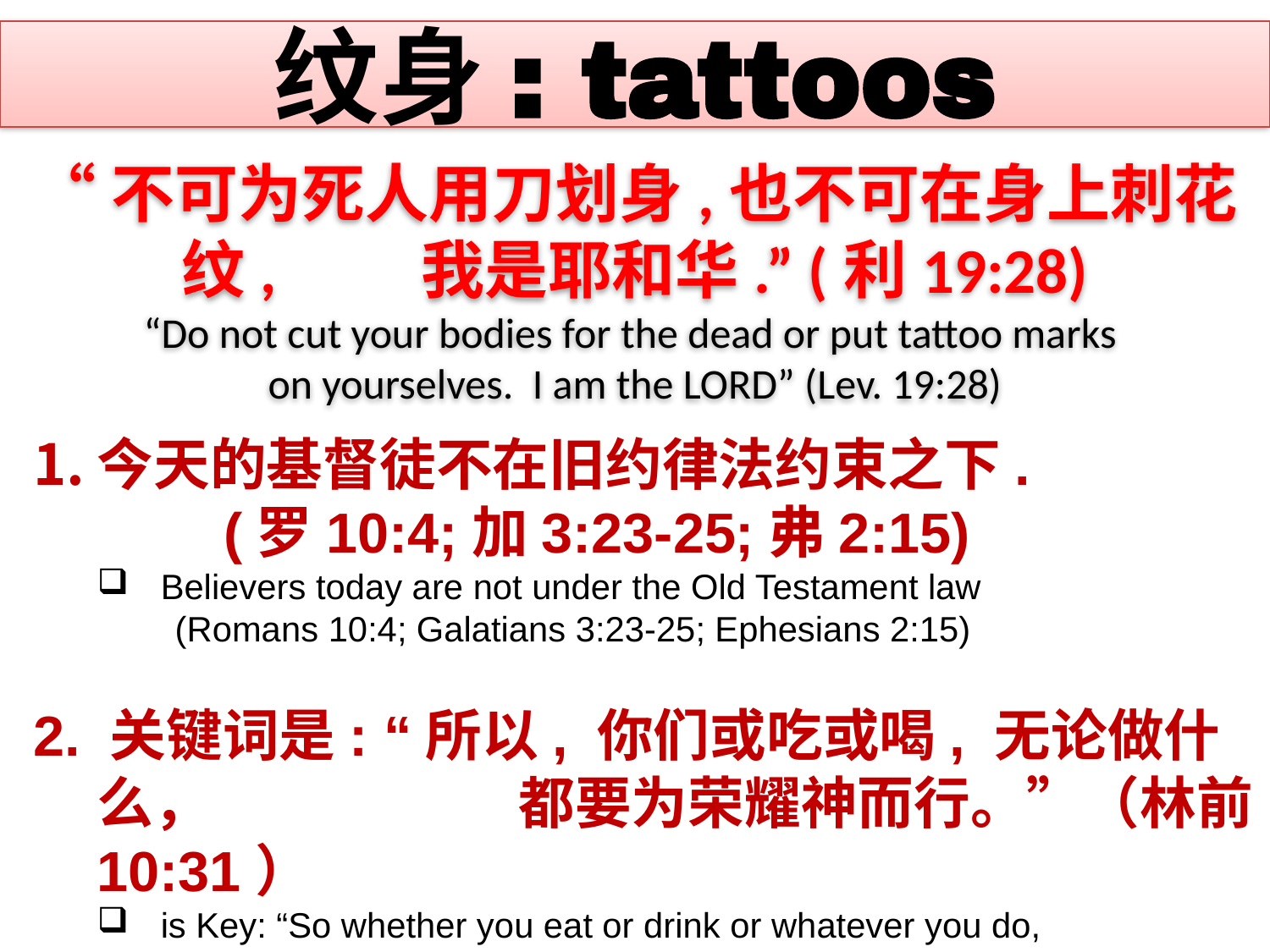

纹身: tattoos
“不可为死人用刀划身,也不可在身上刺花纹,         我是耶和华.” (利19:28)
“Do not cut your bodies for the dead or put tattoo marks
on yourselves.  I am the LORD” (Lev. 19:28)
今天的基督徒不在旧约律法约束之下.
		(罗10:4;加3:23-25;弗2:15)
Believers today are not under the Old Testament law
        (Romans 10:4; Galatians 3:23-25; Ephesians 2:15)

2. 关键词是: “所以, 你们或吃或喝, 无论做什么，                        都要为荣耀神而行。”（林前10:31）
is Key: “So whether you eat or drink or whatever you do,                    do it all for the glory of God” (1 Corinthians 10:31).